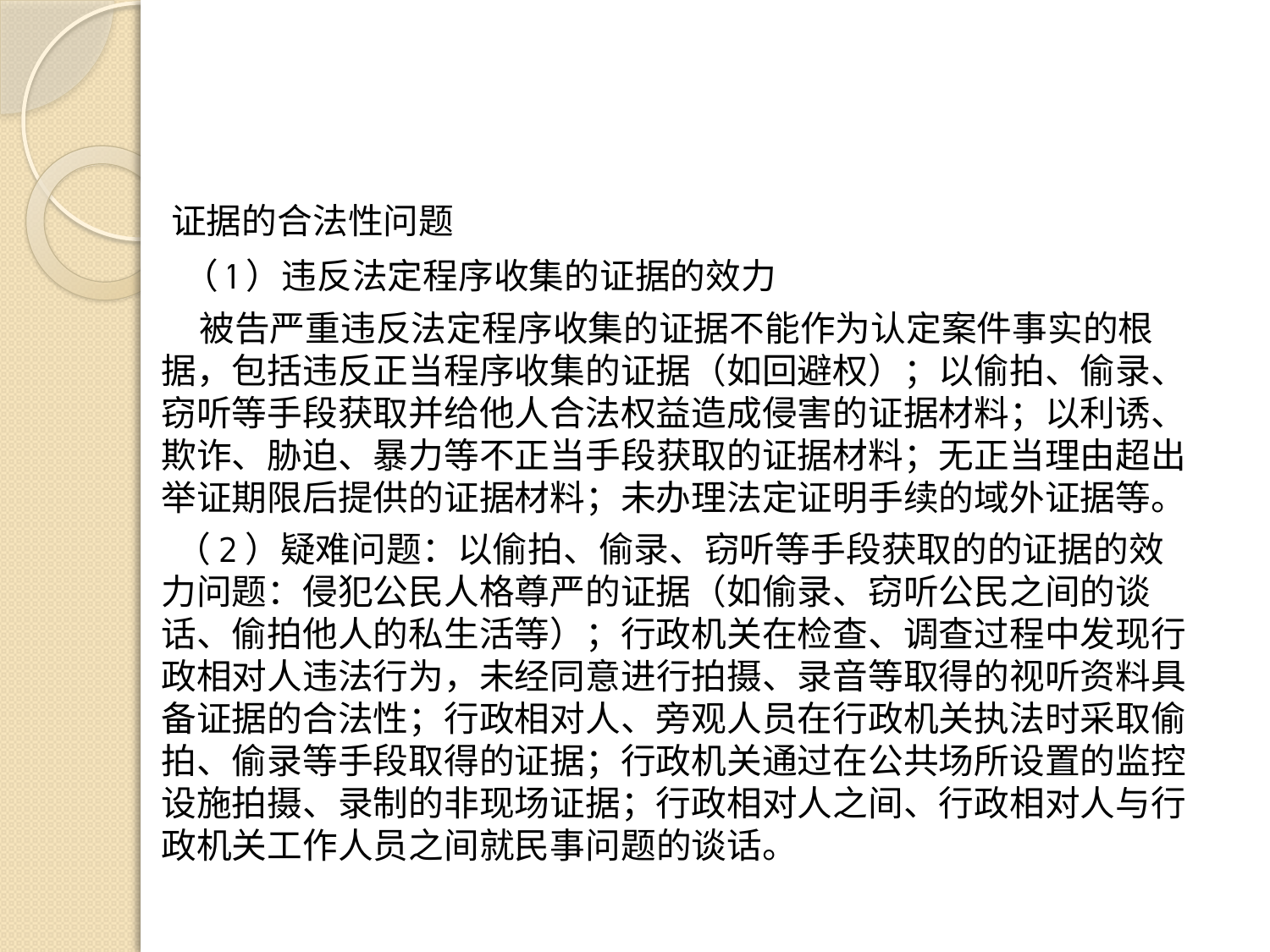

#
    证据的合法性问题
      （1）违反法定程序收集的证据的效力
        被告严重违反法定程序收集的证据不能作为认定案件事实的根据，包括违反正当程序收集的证据（如回避权）；以偷拍、偷录、窃听等手段获取并给他人合法权益造成侵害的证据材料；以利诱、欺诈、胁迫、暴力等不正当手段获取的证据材料；无正当理由超出举证期限后提供的证据材料；未办理法定证明手续的域外证据等。
     （2）疑难问题：以偷拍、偷录、窃听等手段获取的的证据的效力问题：侵犯公民人格尊严的证据（如偷录、窃听公民之间的谈话、偷拍他人的私生活等）；行政机关在检查、调查过程中发现行政相对人违法行为，未经同意进行拍摄、录音等取得的视听资料具备证据的合法性；行政相对人、旁观人员在行政机关执法时采取偷拍、偷录等手段取得的证据；行政机关通过在公共场所设置的监控设施拍摄、录制的非现场证据；行政相对人之间、行政相对人与行政机关工作人员之间就民事问题的谈话。